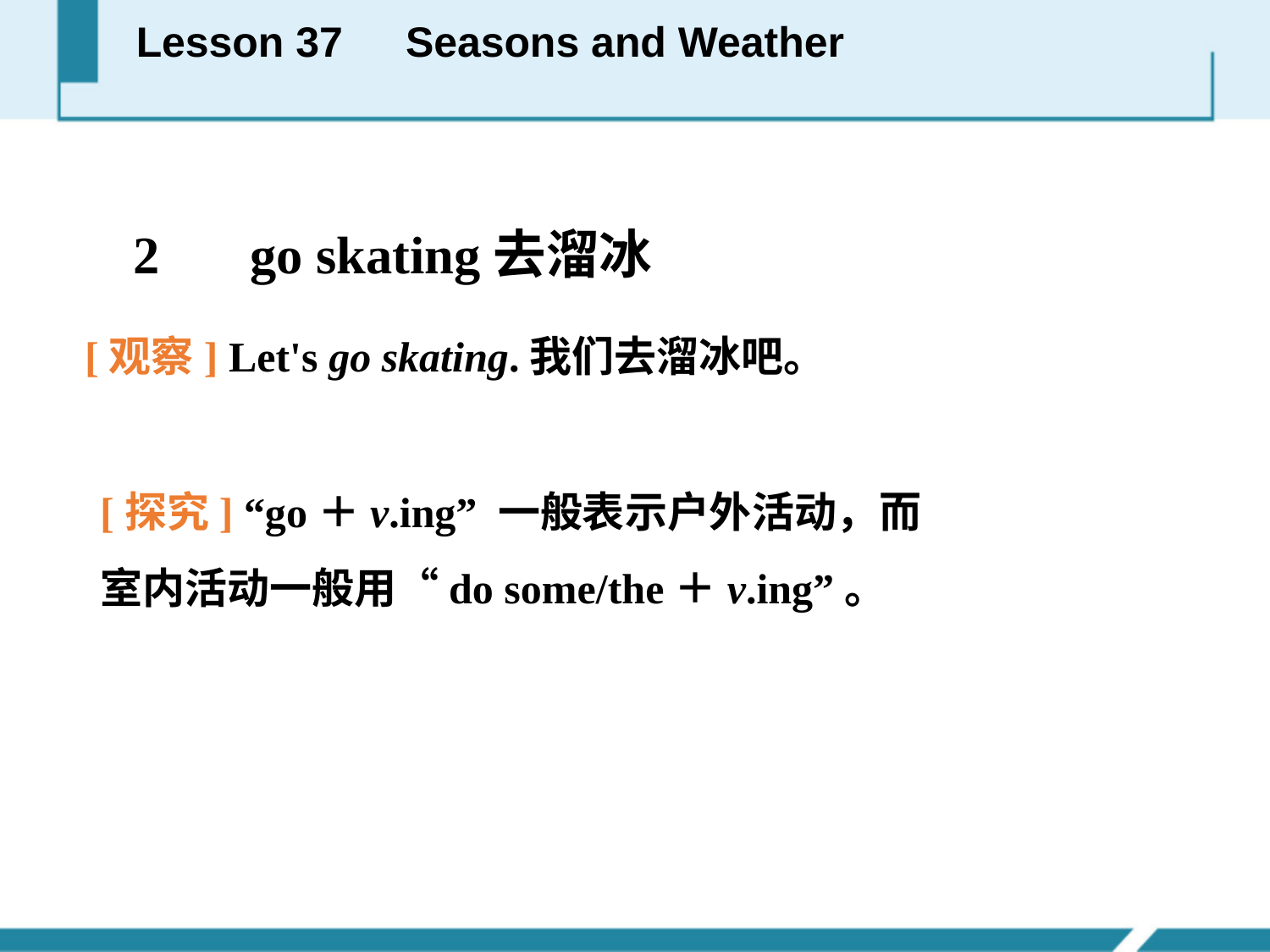

Lesson 37　Seasons and Weather
　2　 go skating去溜冰
[观察] Let's go skating.我们去溜冰吧。
[探究] “go＋v.­ing” 一般表示户外活动，而室内活动一般用“do some/the＋v.­ing”。